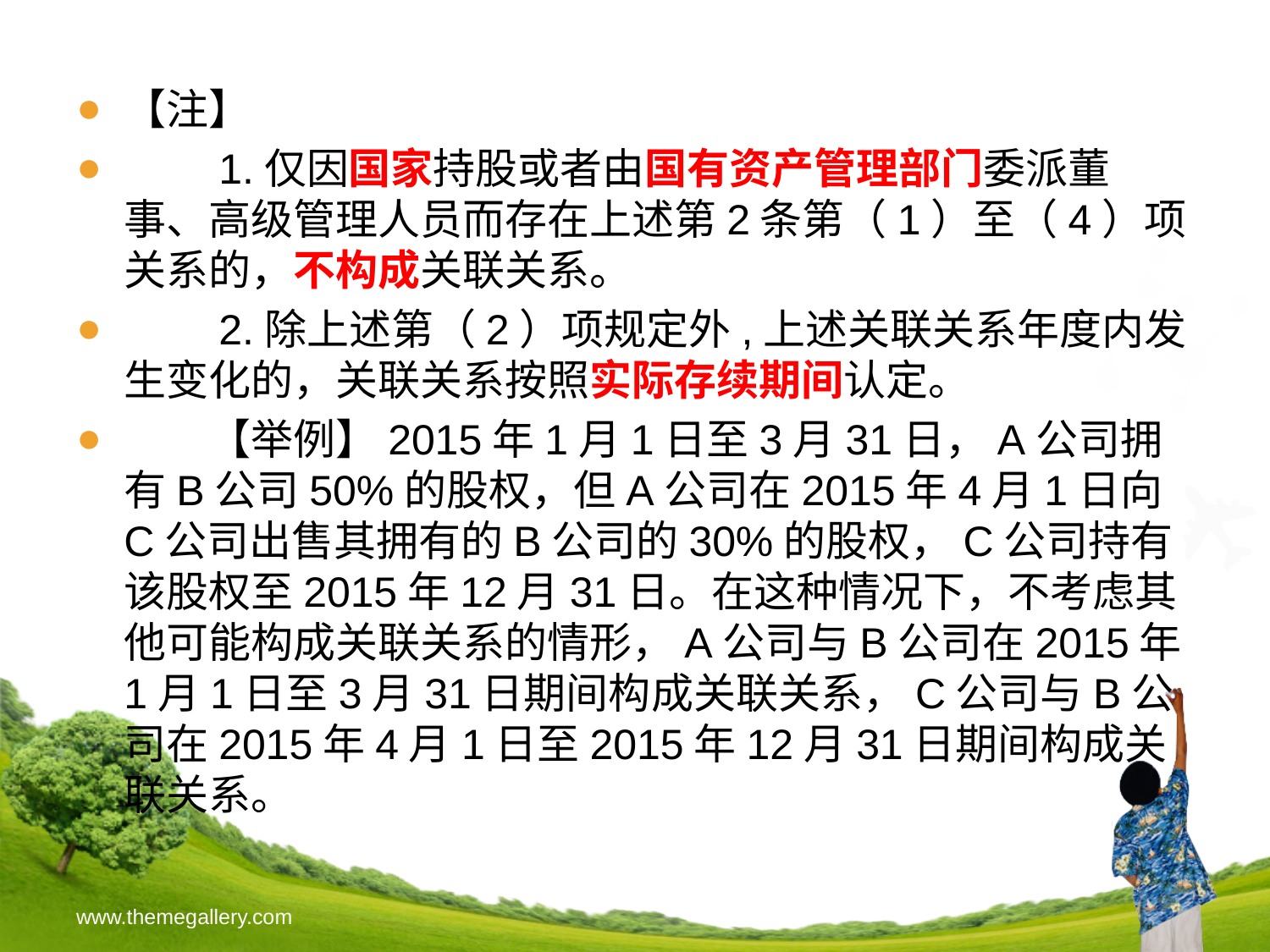

【注】
　　1.仅因国家持股或者由国有资产管理部门委派董事、高级管理人员而存在上述第2条第（1）至（4）项关系的，不构成关联关系。
　　2.除上述第（2）项规定外,上述关联关系年度内发生变化的，关联关系按照实际存续期间认定。
　　【举例】2015年1月1日至3月31日，A公司拥有B公司50%的股权，但A公司在2015年4月1日向C公司出售其拥有的B公司的30%的股权，C公司持有该股权至2015年12月31日。在这种情况下，不考虑其他可能构成关联关系的情形，A公司与B公司在2015年1月1日至3月31日期间构成关联关系，C公司与B公司在2015年4月1日至2015年12月31日期间构成关联关系。

www.themegallery.com